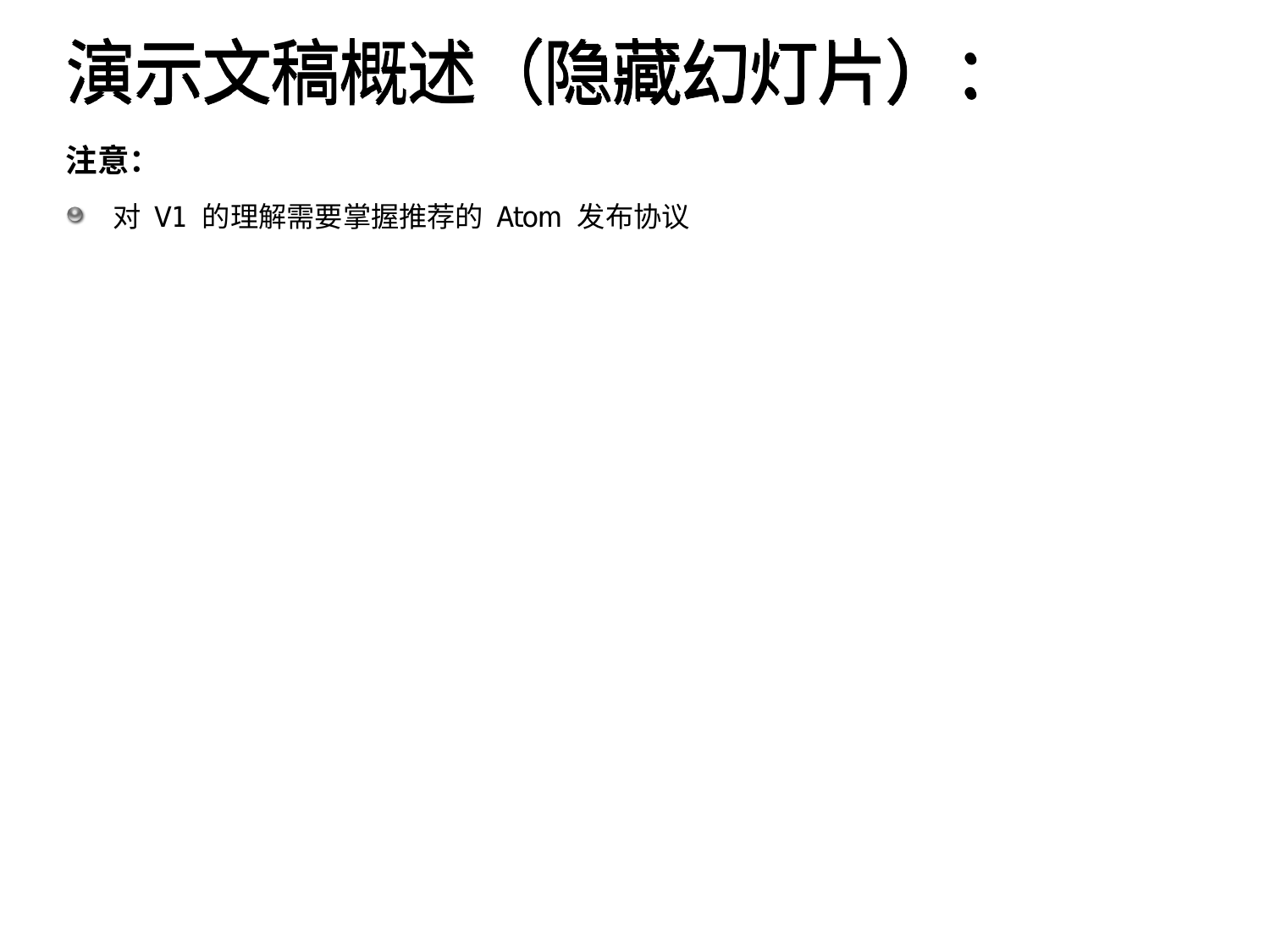

# 演示文稿概述（隐藏幻灯片）：
注意：
对 V1 的理解需要掌握推荐的 Atom 发布协议